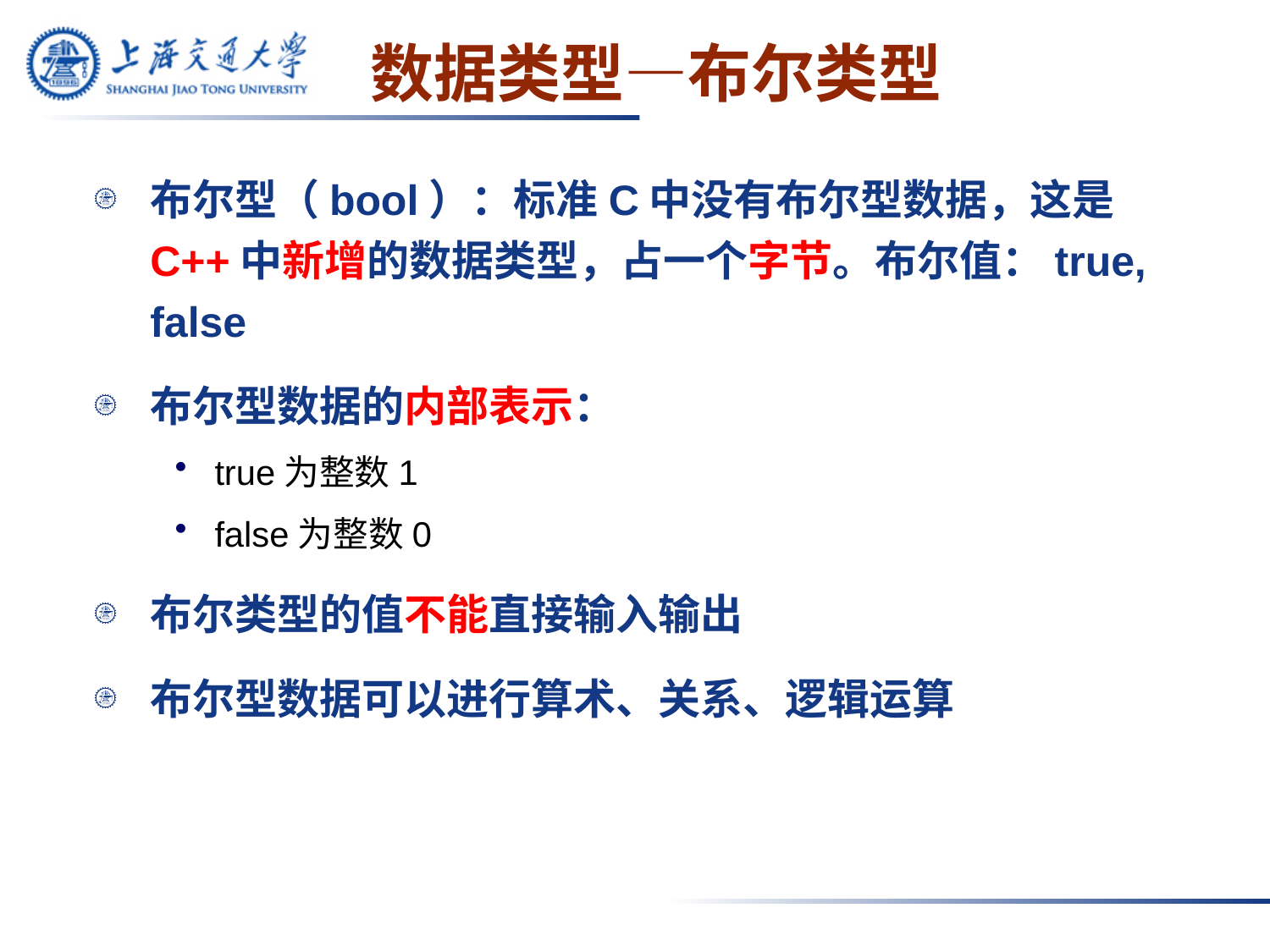

# 数据类型—布尔类型
布尔型（bool）：标准C中没有布尔型数据，这是C++中新增的数据类型，占一个字节。布尔值：true,  false
布尔型数据的内部表示：
true为整数1
false为整数0
布尔类型的值不能直接输入输出
布尔型数据可以进行算术、关系、逻辑运算